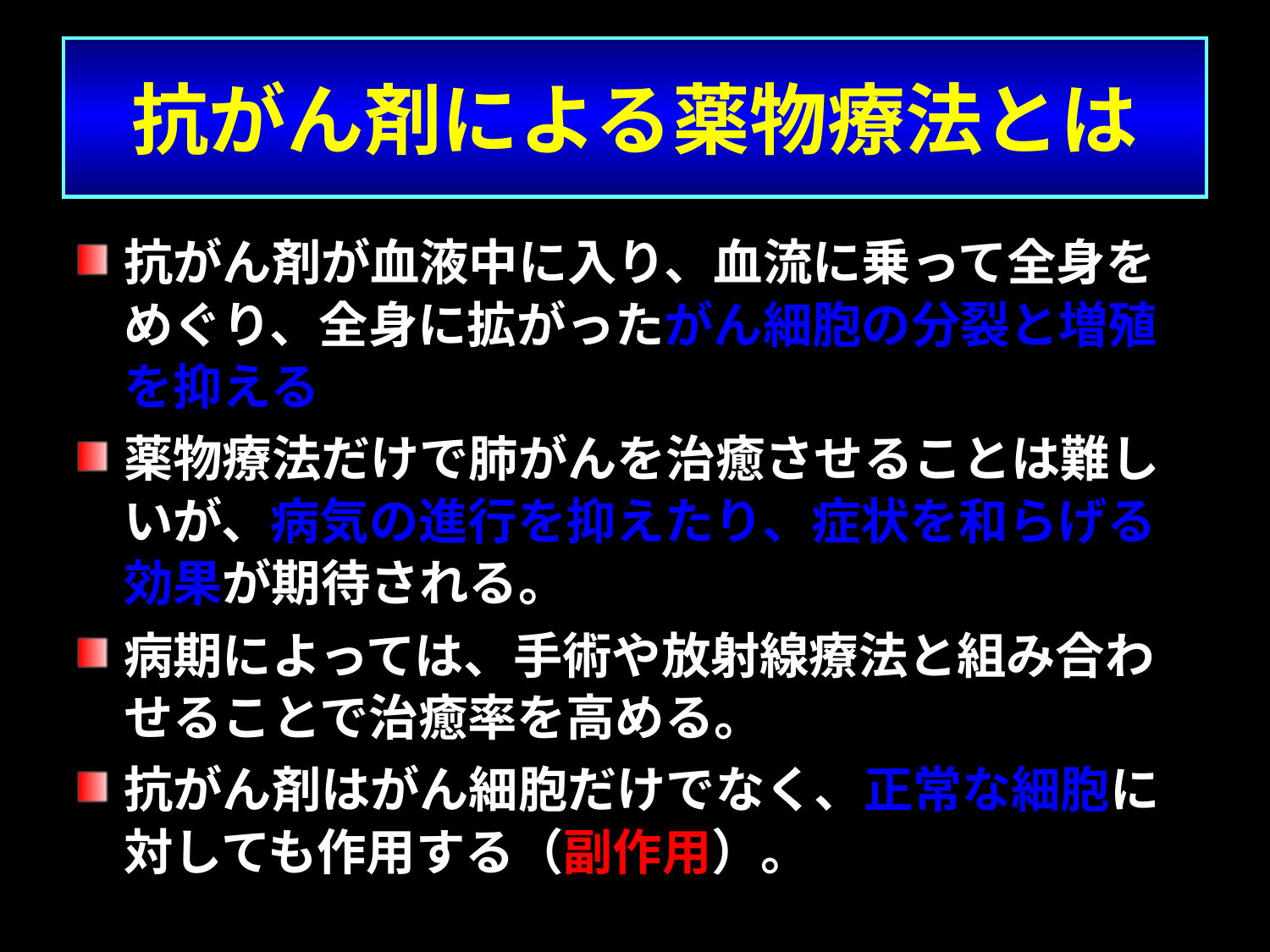

# 抗がん剤による薬物療法とは
抗がん剤が血液中に入り、血流に乗って全身をめぐり、全身に拡がったがん細胞の分裂と増殖を抑える。
薬物療法だけで肺がんを治癒させることは難しいが、病気の進行を抑えたり、症状を和らげる効果が期待される。
病期によっては、手術や放射線療法と組み合わせることで治癒率を高める。
抗がん剤はがん細胞だけでなく、正常な細胞に対しても作用する（副作用）。